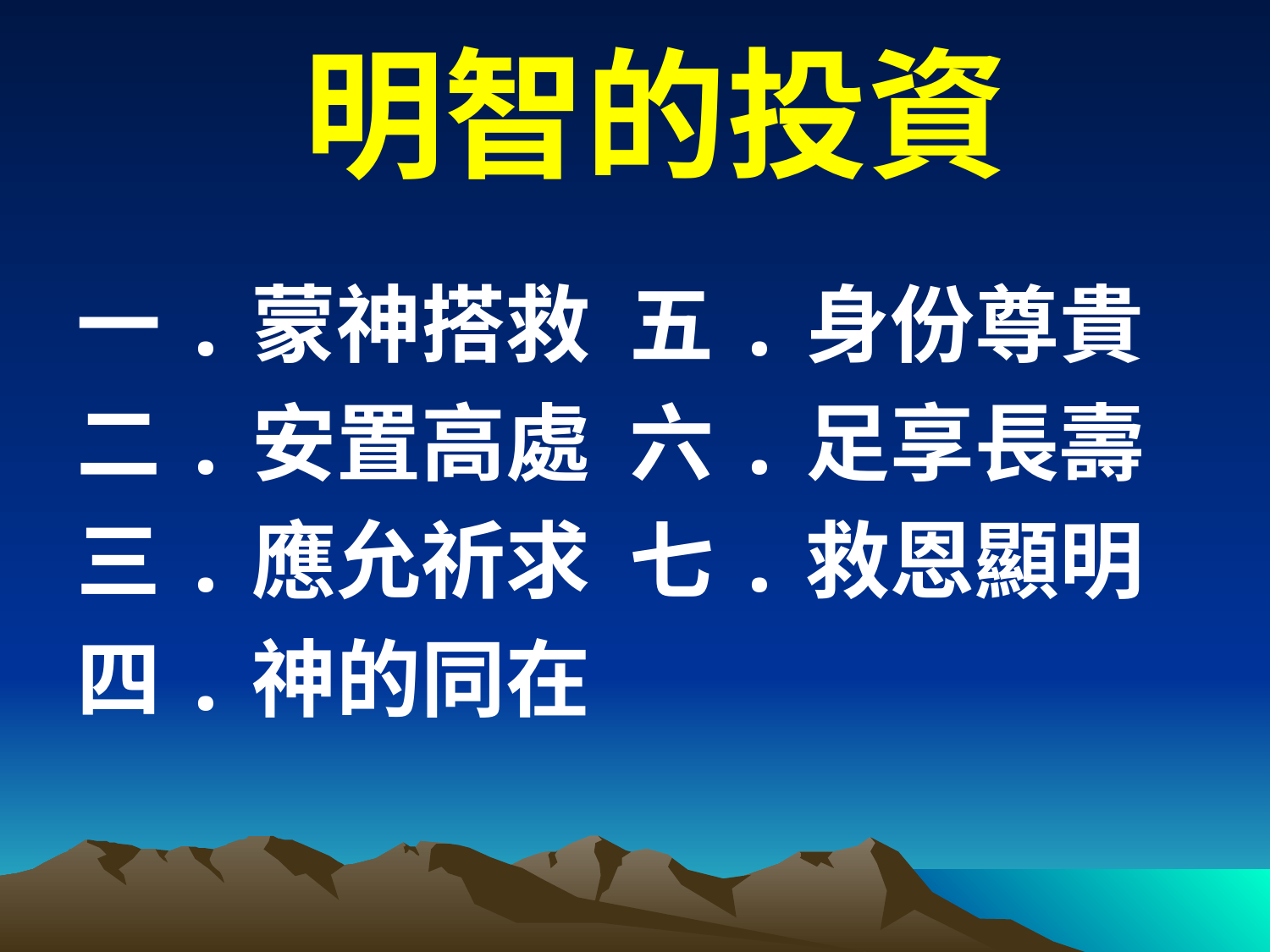

# 明智的投資
一.蒙神搭救  五.身份尊貴
二.安置高處  六.足享長壽
三.應允祈求  七.救恩顯明
四.神的同在